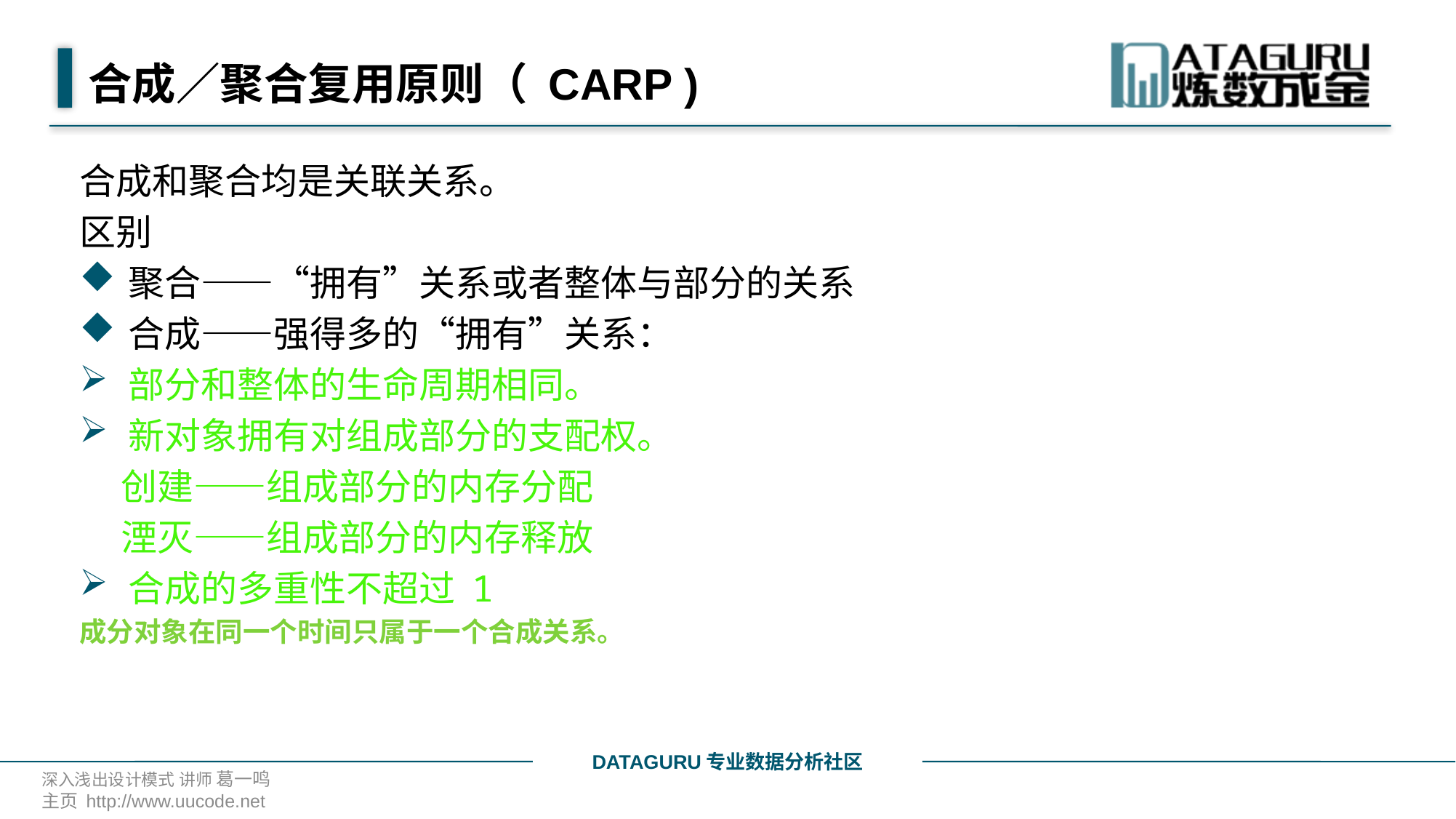

# 合成／聚合复用原则（ CARP )
合成和聚合均是关联关系。
区别
聚合——“拥有”关系或者整体与部分的关系
合成——强得多的“拥有”关系：
部分和整体的生命周期相同。
新对象拥有对组成部分的支配权。
    创建——组成部分的内存分配
    湮灭——组成部分的内存释放
合成的多重性不超过 1
成分对象在同一个时间只属于一个合成关系。